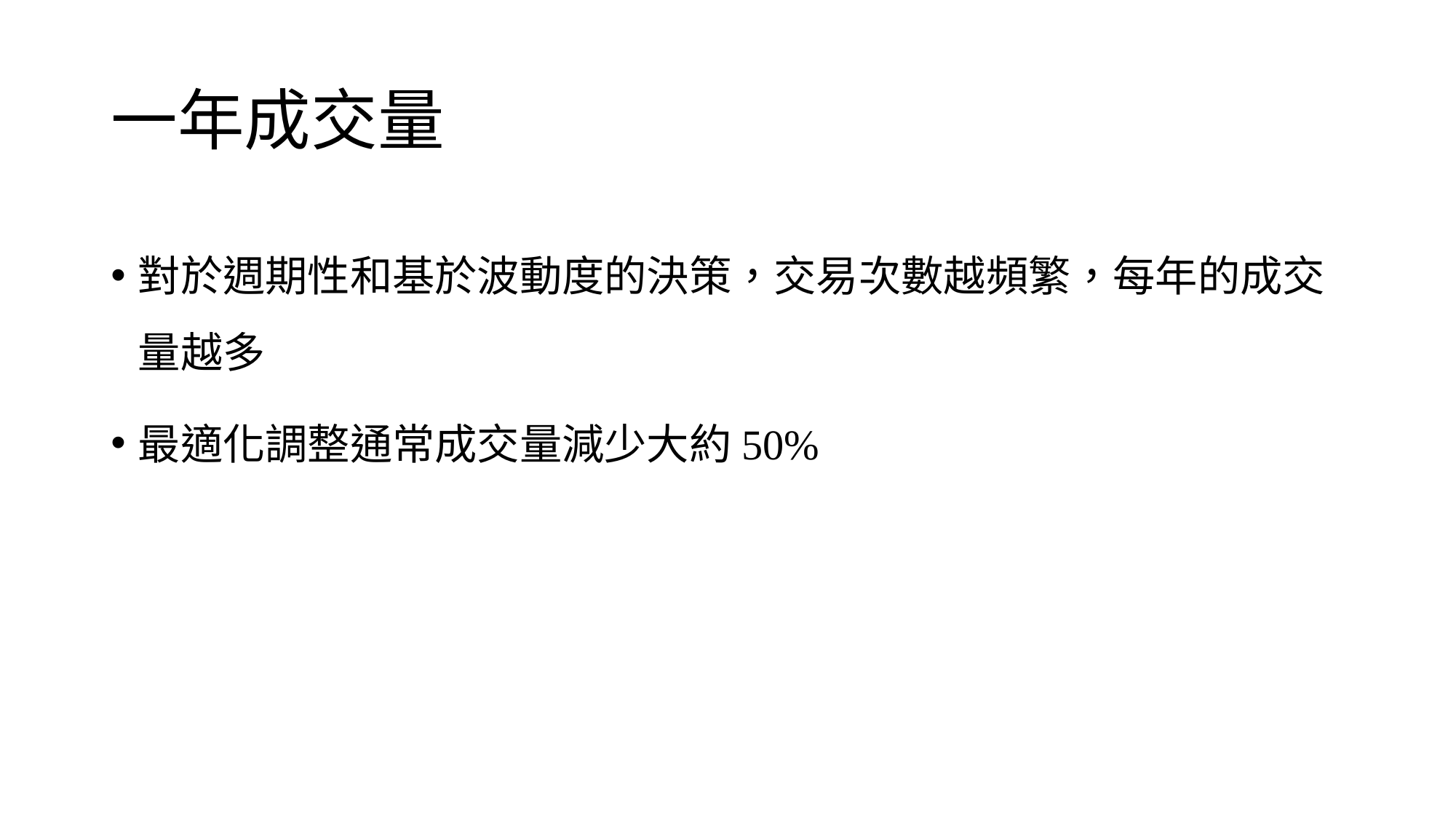

# 一年成交量
對於週期性和基於波動度的決策，交易次數越頻繁，每年的成交量越多
最適化調整通常成交量減少大約50%